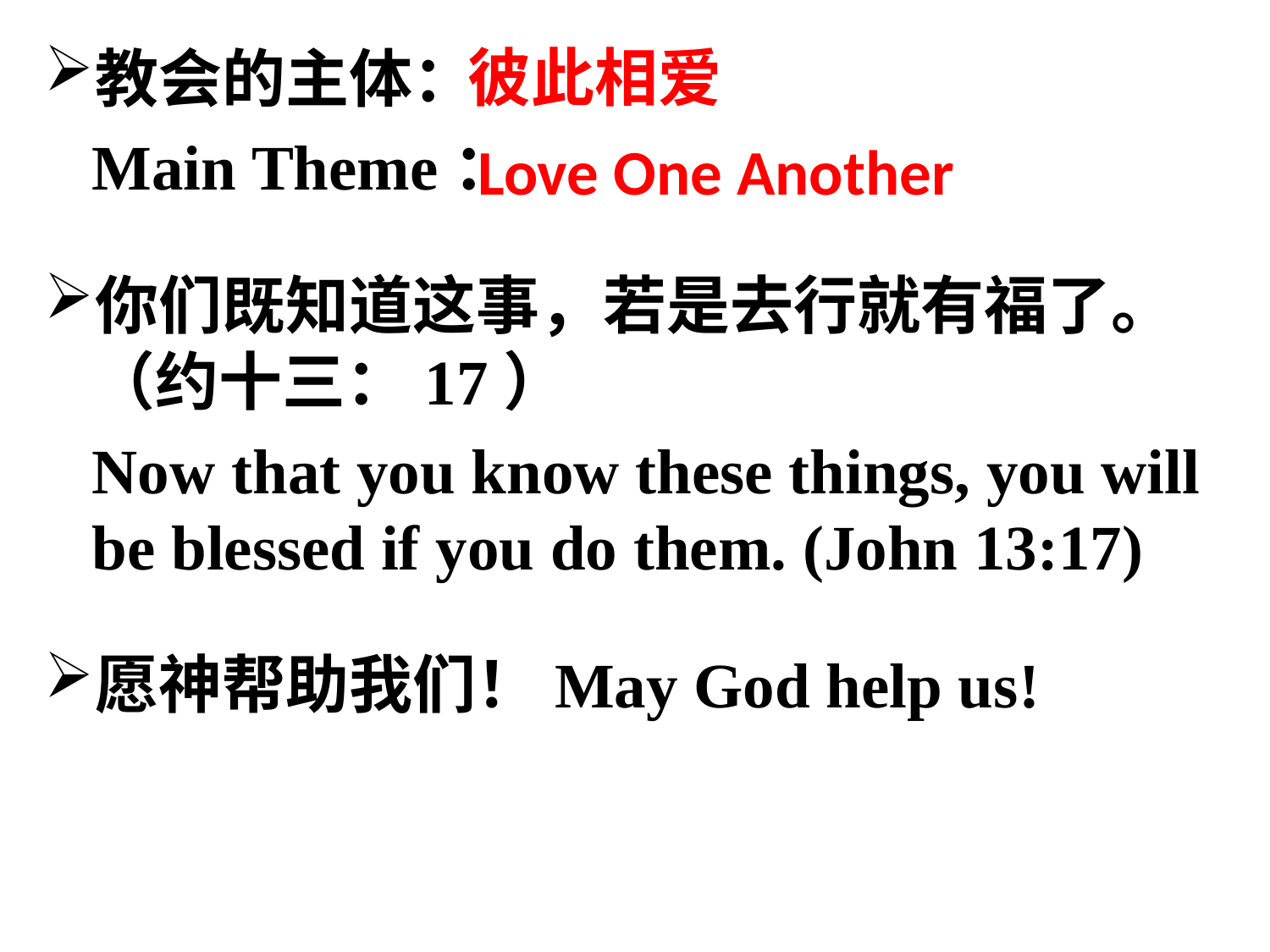

教会的主体：
	Main Theme：

你们既知道这事，若是去行就有福了。（约十三：17）
	Now that you know these things, you will be blessed if you do them. (John 13:17)

愿神帮助我们！May God help us!
彼此相爱
Love One Another